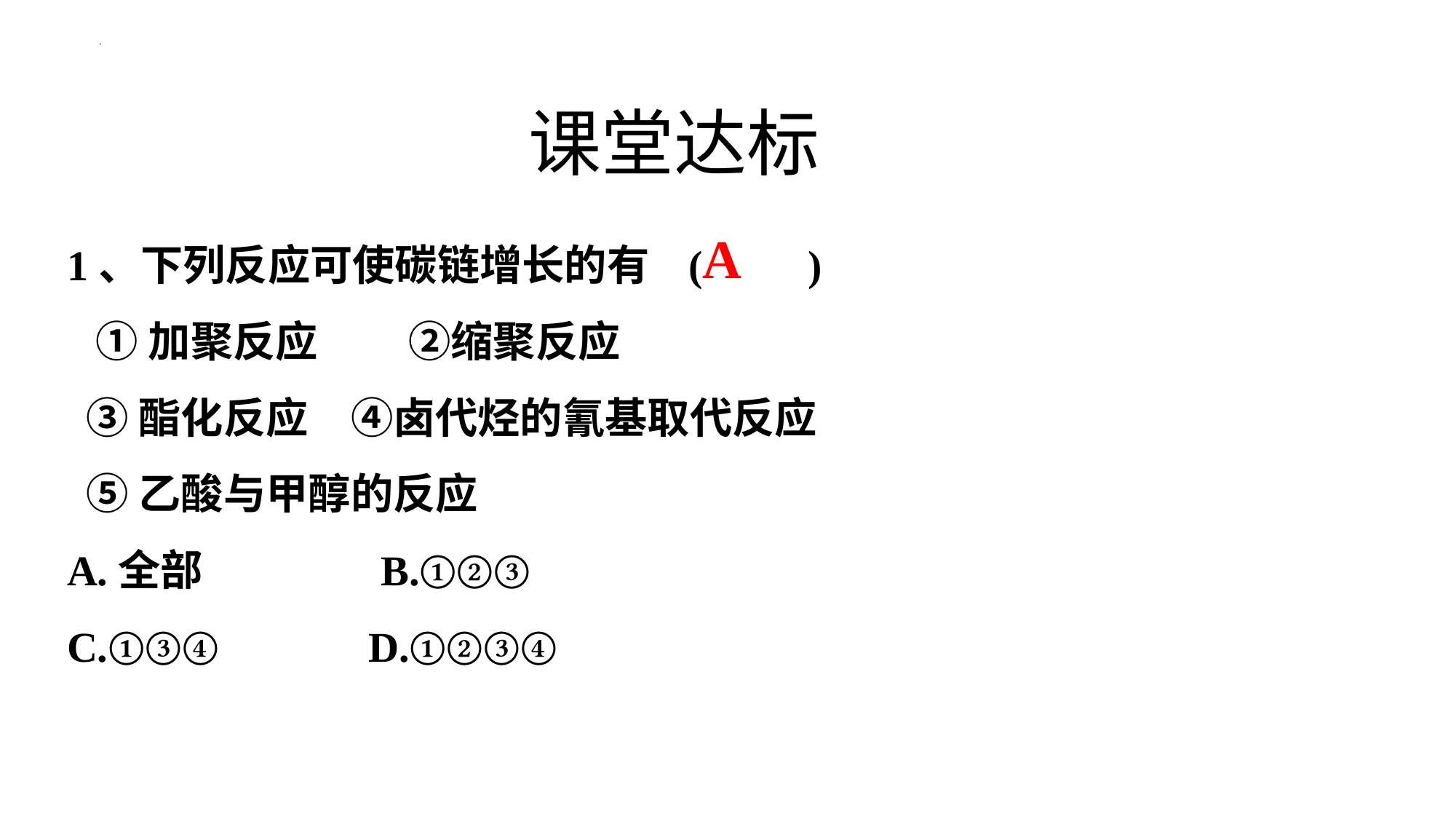

课堂达标
1、下列反应可使碳链增长的有   (　　)
   ①加聚反应　     ②缩聚反应
  ③酯化反应　④卤代烃的氰基取代反应
  ⑤乙酸与甲醇的反应
A.全部　             B.①②③
C.①③④　         D.①②③④
A